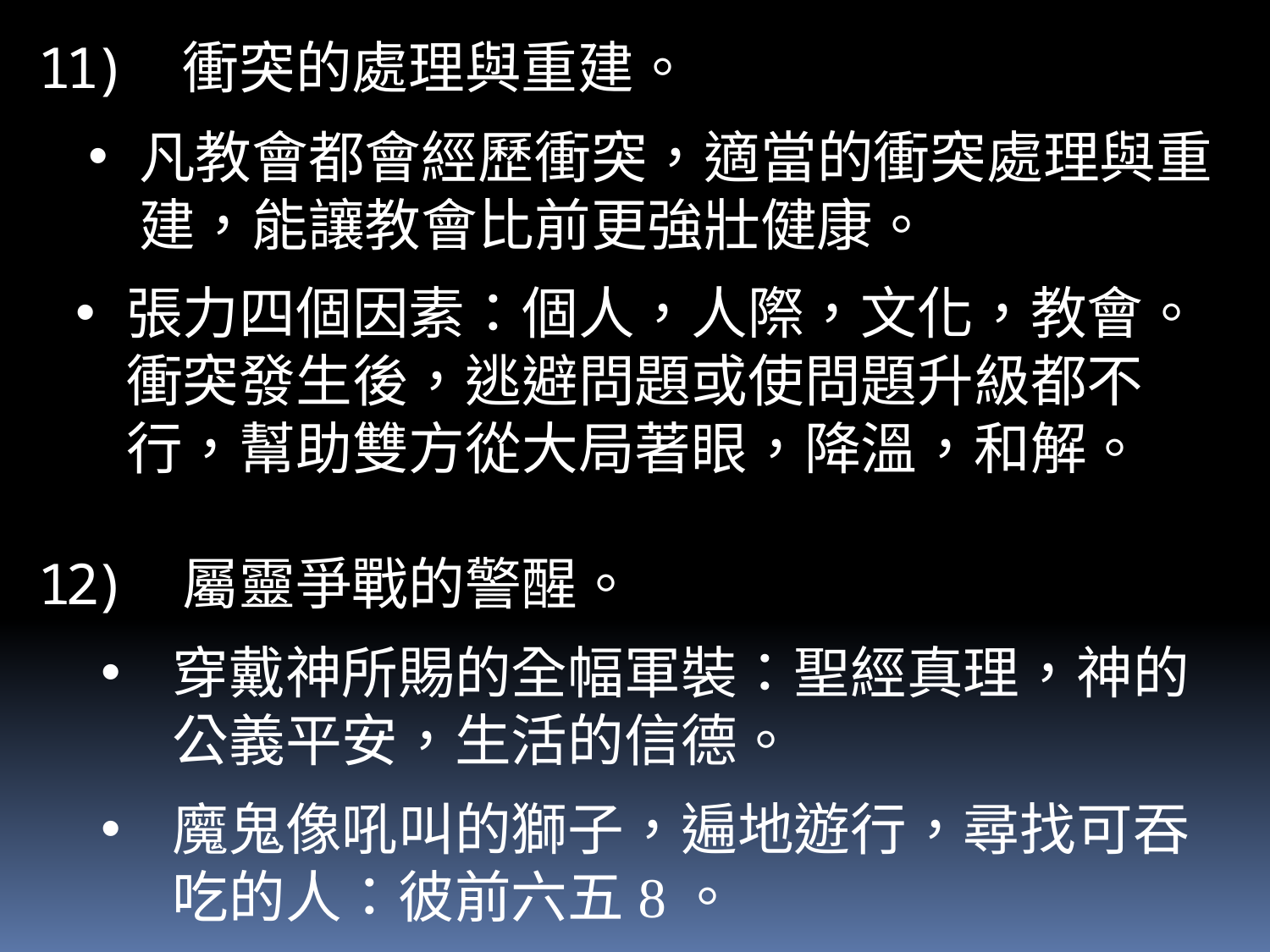

衝突的處理與重建。
凡教會都會經歷衝突，適當的衝突處理與重建，能讓教會比前更強壯健康。
張力四個因素：個人，人際，文化，教會。衝突發生後，逃避問題或使問題升級都不行，幫助雙方從大局著眼，降溫，和解。

 屬靈爭戰的警醒。
穿戴神所賜的全幅軍裝：聖經真理，神的公義平安，生活的信德。
魔鬼像吼叫的獅子，遍地遊行，尋找可吞吃的人：彼前六五8。